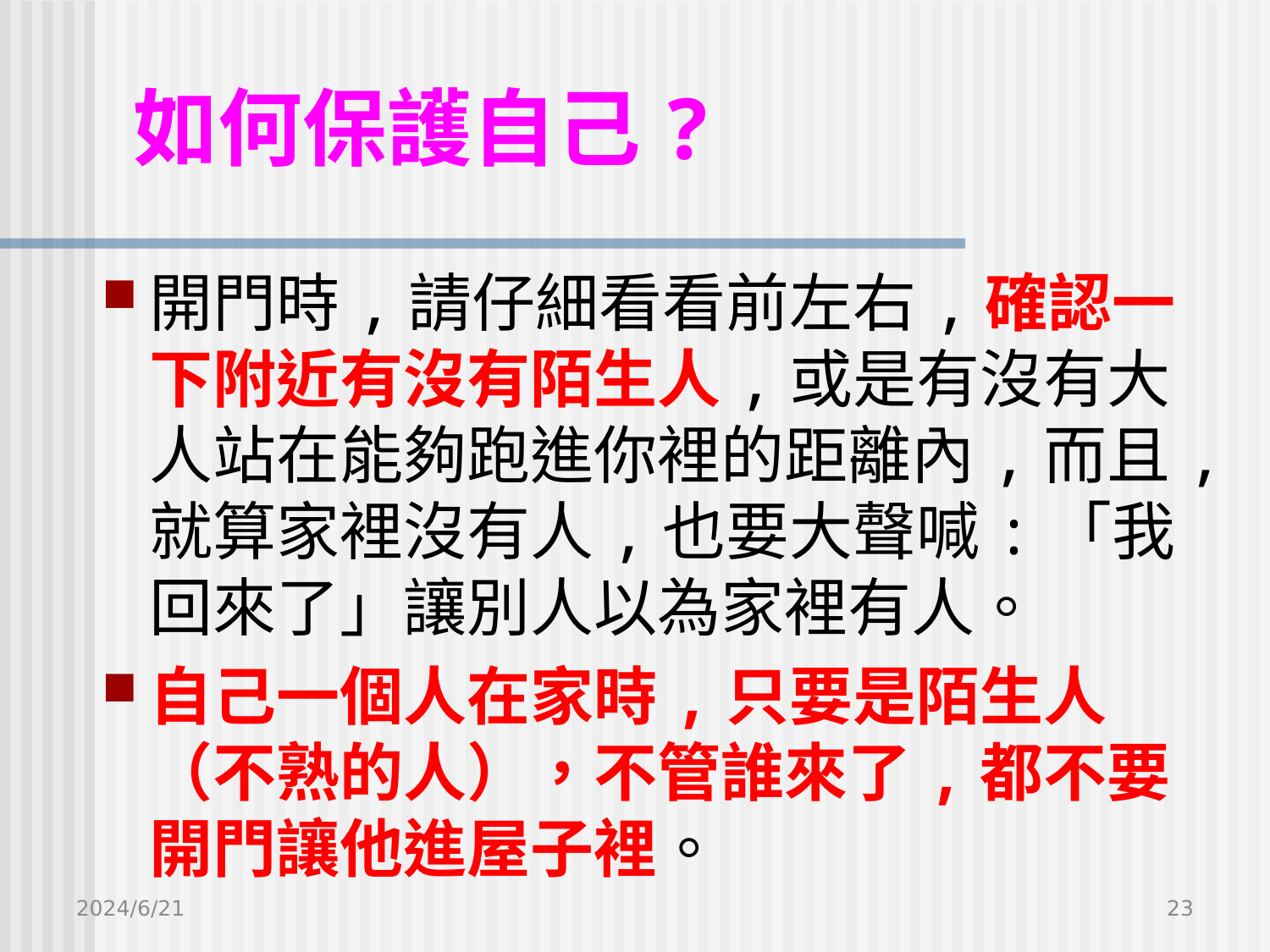

# 如何保護自己?
開門時,請仔細看看前左右,確認一下附近有沒有陌生人,或是有沒有大人站在能夠跑進你裡的距離內,而且,就算家裡沒有人,也要大聲喊:「我回來了」讓別人以為家裡有人。
自己一個人在家時,只要是陌生人（不熟的人），不管誰來了,都不要開門讓他進屋子裡。

2024/6/21
23